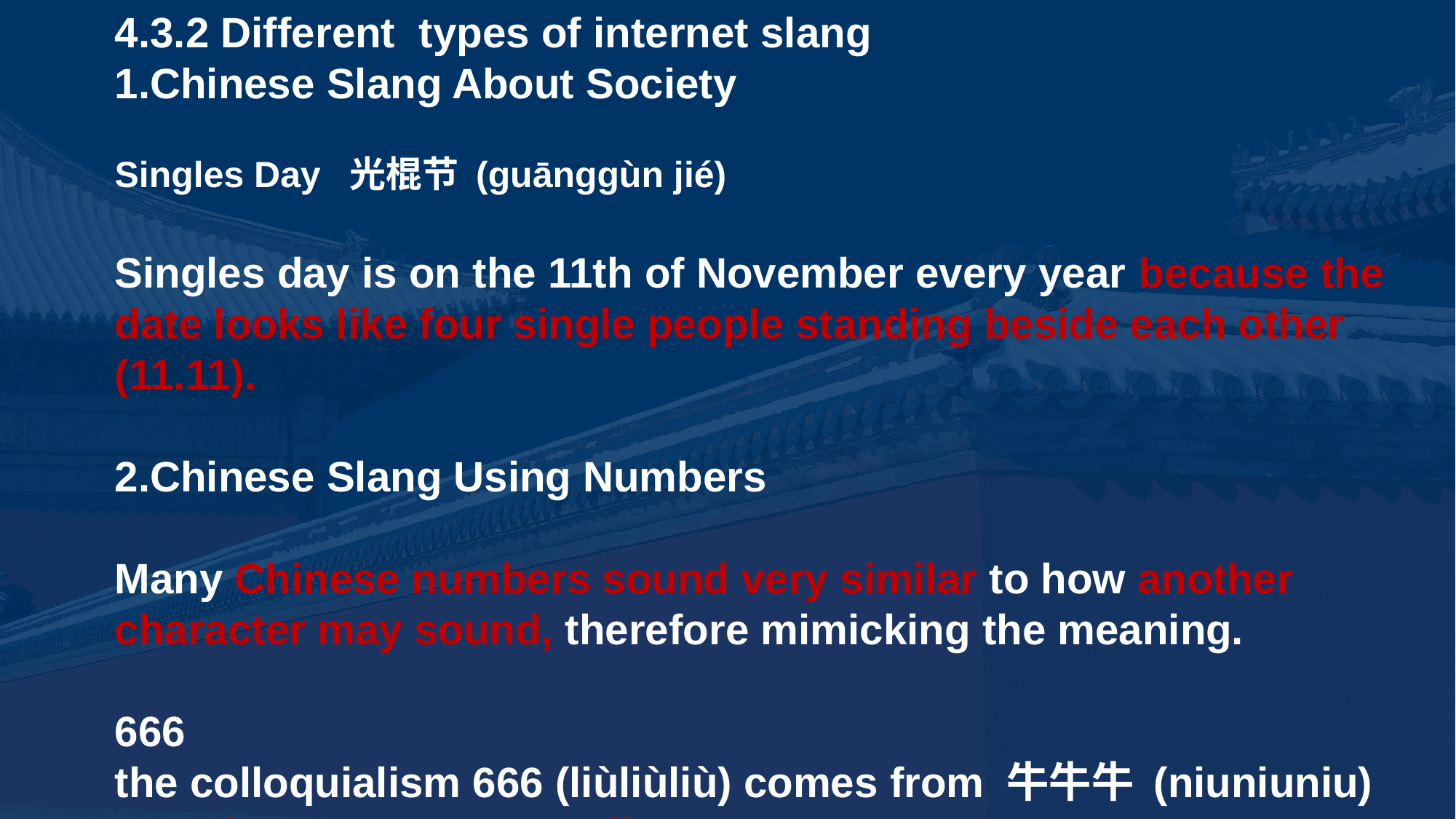

4.3.2 Different  types of internet slang
1.Chinese Slang About Society

Singles Day  光棍节 (guānggùn jié)

Singles day is on the 11th of November every year because the date looks like four single people standing beside each other (11.11).

2.Chinese Slang Using Numbers

Many Chinese numbers sound very similar to how another character may sound, therefore mimicking the meaning.

666
the colloquialism 666 (liùliùliù) comes from 牛牛牛 (niuniuniu) meaning awesome, excellent.